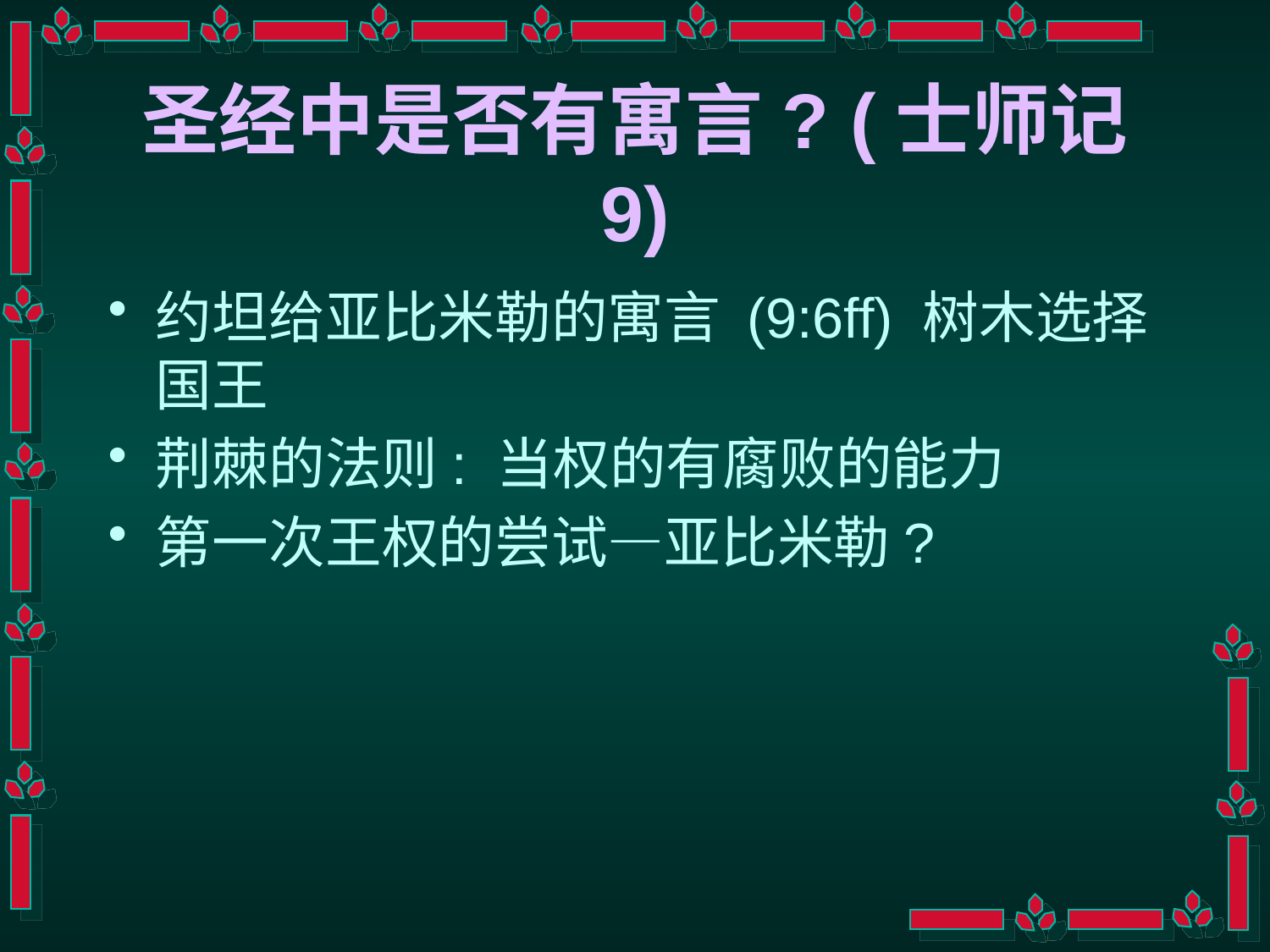

# 圣经中是否有寓言? (士师记 9)
约坦给亚比米勒的寓言 (9:6ff) 树木选择国王
荆棘的法则: 当权的有腐败的能力
第一次王权的尝试—亚比米勒?